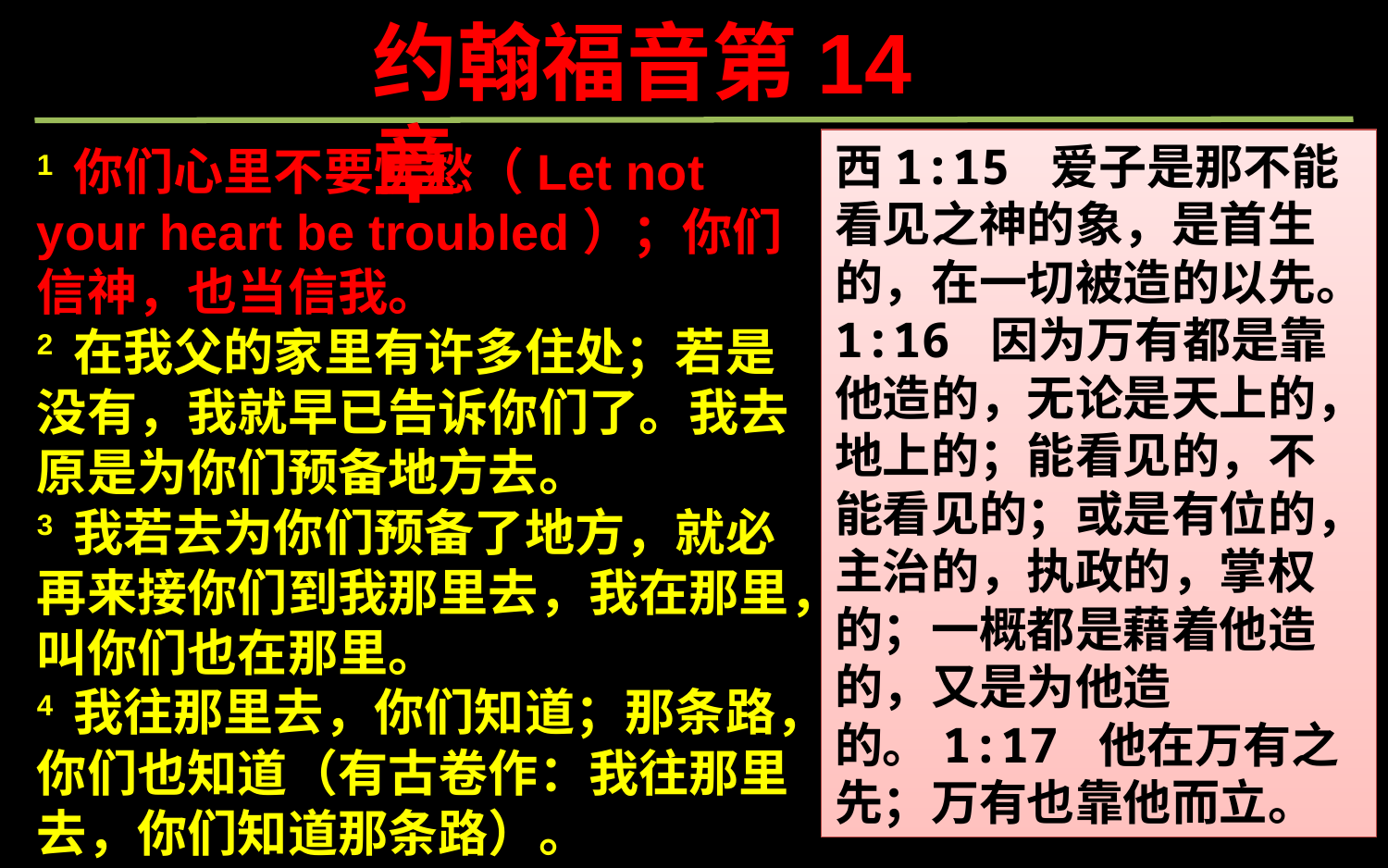

约翰福音第14章
西1:15 爱子是那不能看见之神的象，是首生的，在一切被造的以先。1:16 因为万有都是靠他造的，无论是天上的，地上的；能看见的，不能看见的；或是有位的，主治的，执政的，掌权的；一概都是藉着他造的，又是为他造的。1:17 他在万有之先；万有也靠他而立。
1 你们心里不要忧愁（Let not your heart be troubled）；你们信神，也当信我。
2 在我父的家里有许多住处；若是没有，我就早已告诉你们了。我去原是为你们预备地方去。
3 我若去为你们预备了地方，就必再来接你们到我那里去，我在那里，叫你们也在那里。
4 我往那里去，你们知道；那条路，你们也知道（有古卷作：我往那里去，你们知道那条路）。